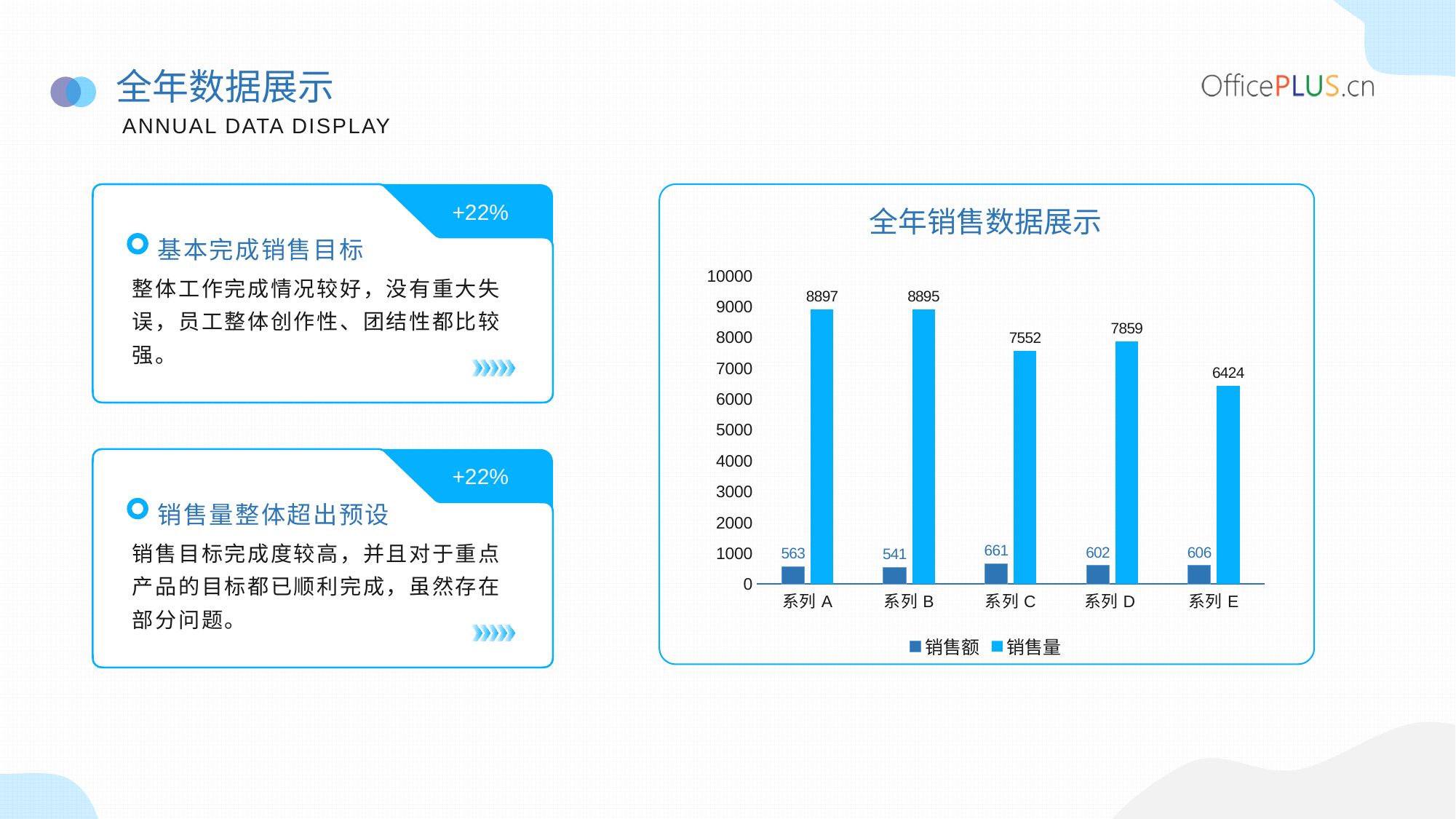

全年数据展示
ANNUAL DATA DISPLAY

+22%

全年销售数据展示
基本完成销售目标

### Chart

| Category | 销售额 | 销售量 |
|---|---|---|
| 系列A | 563.0 | 8897.0 |
| 系列B | 541.0 | 8895.0 |
| 系列C | 661.0 | 7552.0 |
| 系列D  | 602.0 | 7859.0 |
| 系列E | 606.0 | 6424.0 |
整体工作完成情况较好，没有重大失误，员工整体创作性、团结性都比较强。

+22%
销售量整体超出预设

销售目标完成度较高，并且对于重点产品的目标都已顺利完成，虽然存在部分问题。